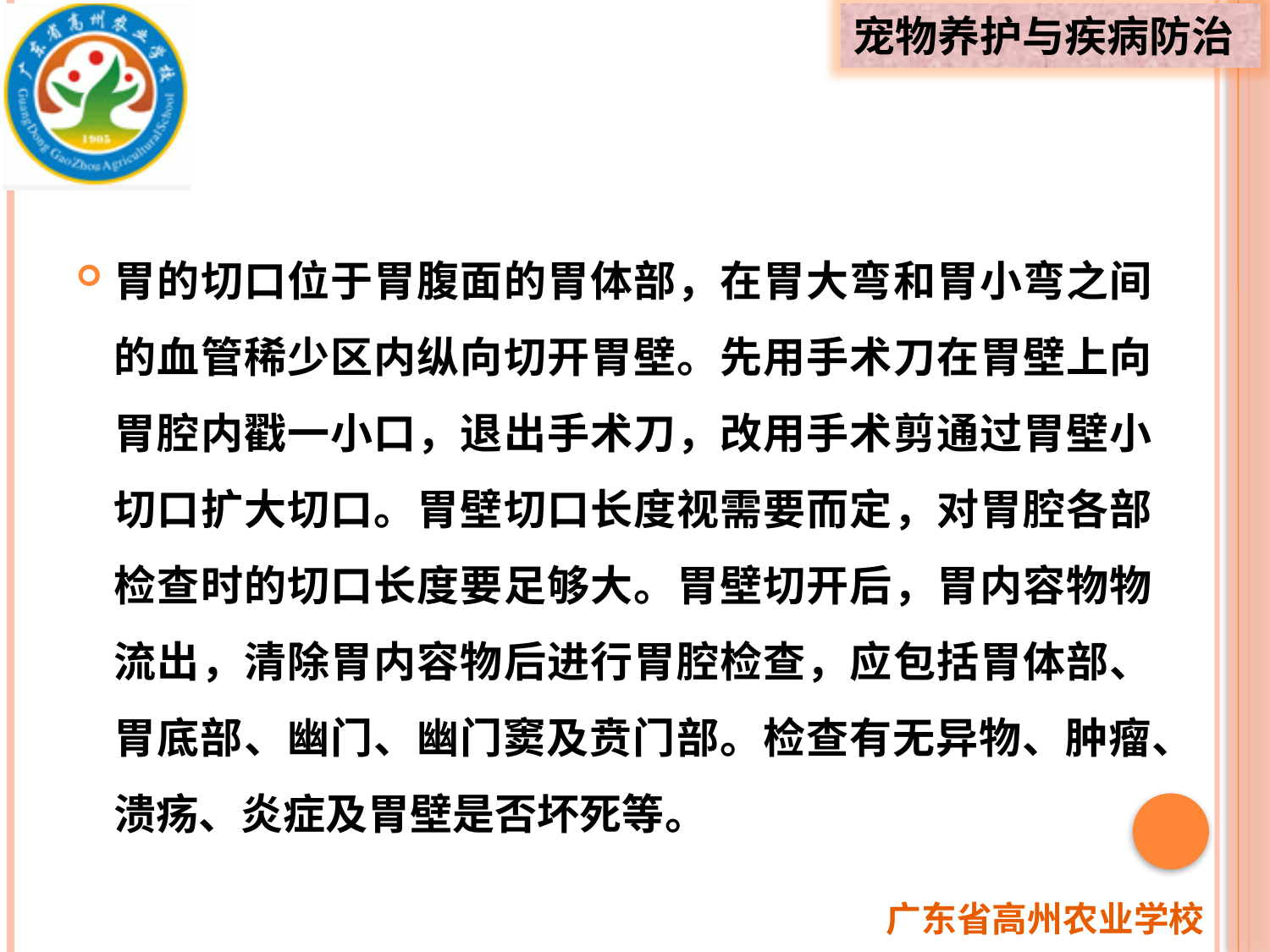

胃的切口位于胃腹面的胃体部，在胃大弯和胃小弯之间的血管稀少区内纵向切开胃壁。先用手术刀在胃壁上向胃腔内戳一小口，退出手术刀，改用手术剪通过胃壁小切口扩大切口。胃壁切口长度视需要而定，对胃腔各部检查时的切口长度要足够大。胃壁切开后，胃内容物物流出，清除胃内容物后进行胃腔检查，应包括胃体部、胃底部、幽门、幽门窦及贲门部。检查有无异物、肿瘤、溃疡、炎症及胃壁是否坏死等。